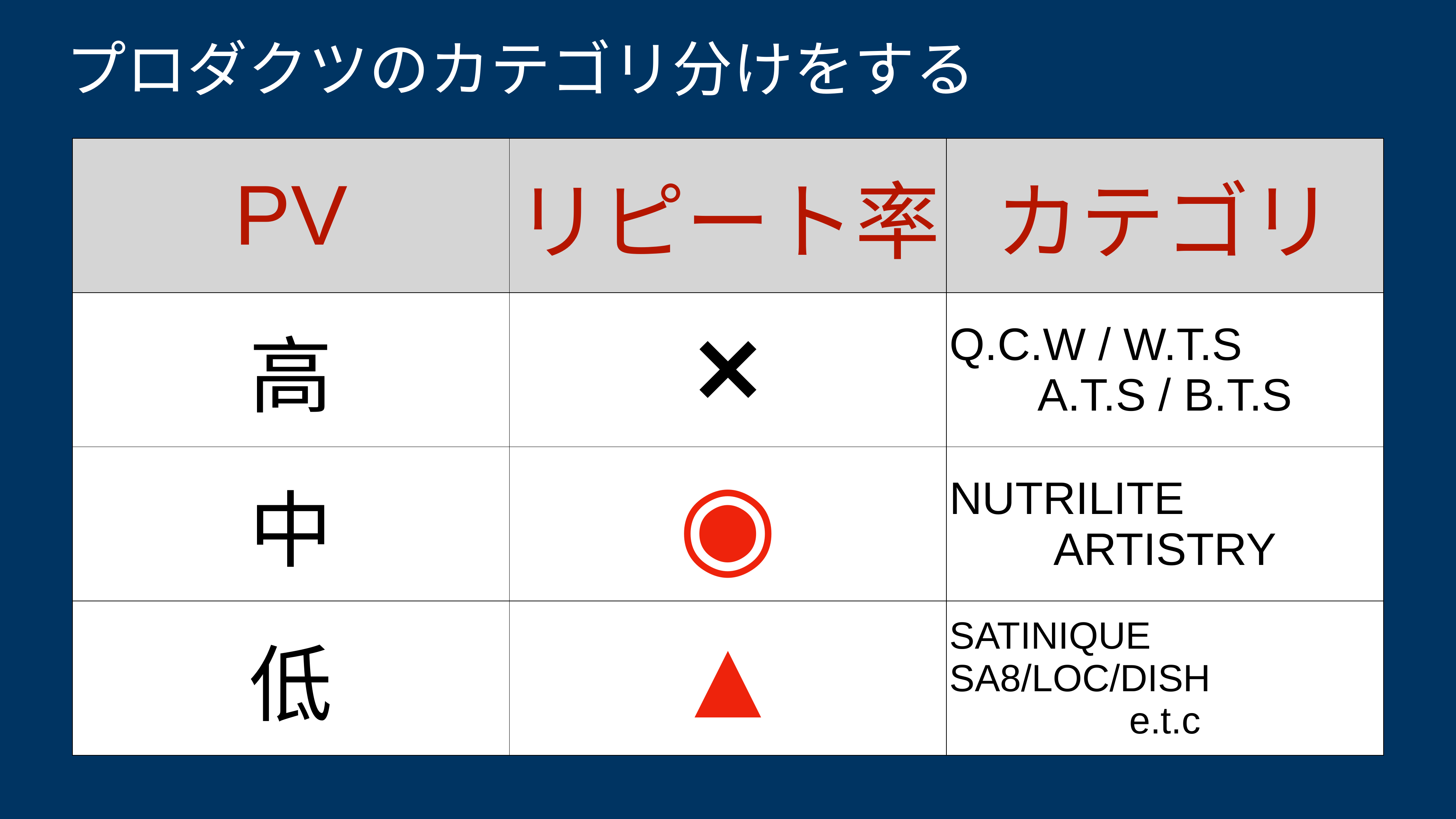

プロダクツのカテゴリ分けをする
| PV | リピート率 | カテゴリ |
| --- | --- | --- |
| 高 | ❌ | Q.C.W / W.T.S A.T.S / B.T.S |
| 中 | ◉ | NUTRILITE ARTISTRY |
| 低 | ▲ | SATINIQUE SA8/LOC/DISH e.t.c |